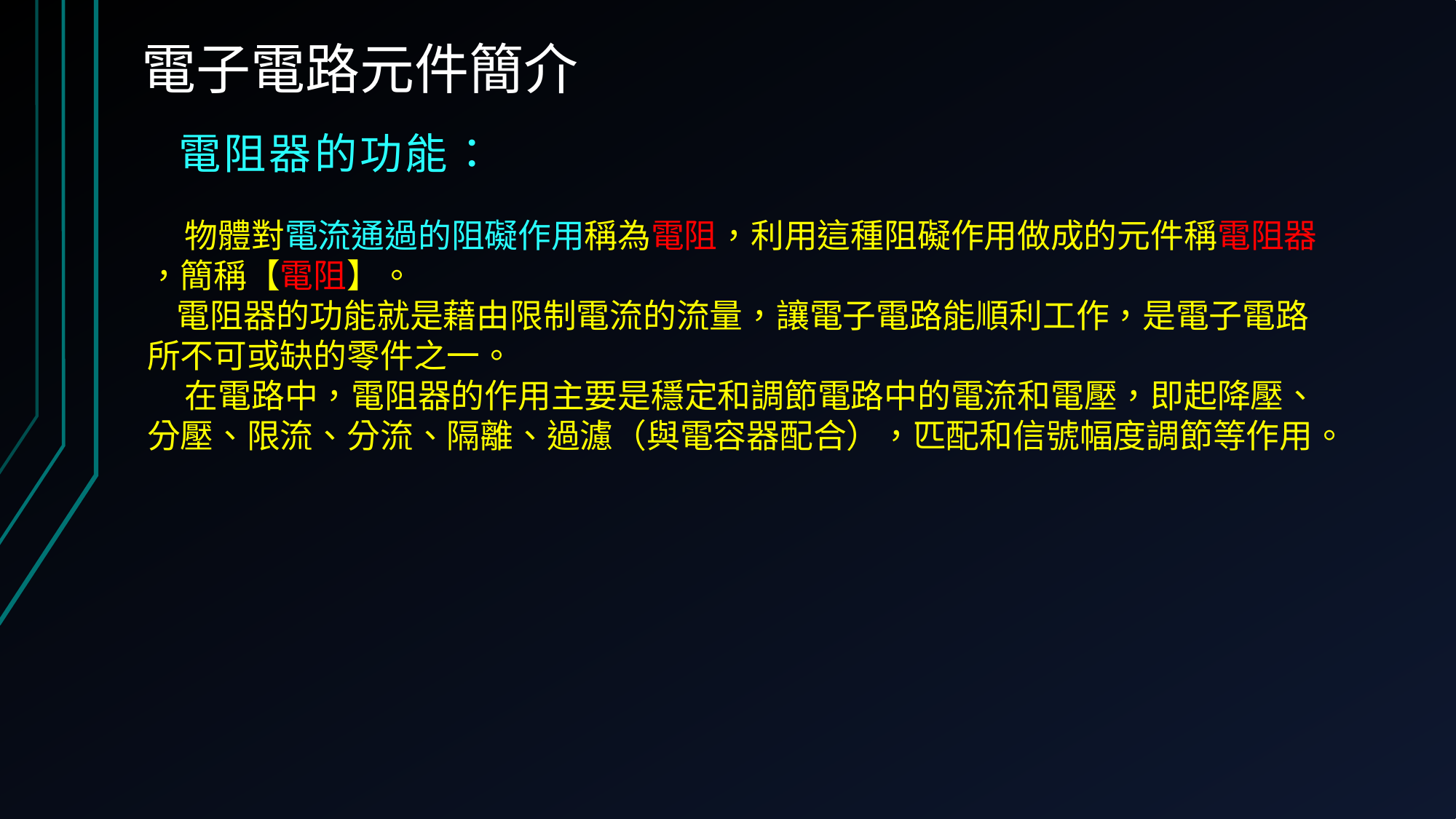

# 電子電路元件簡介
電阻器的功能：
    物體對電流通過的阻礙作用稱為電阻，利用這種阻礙作用做成的元件稱電阻器
，簡稱【電阻】。
    電阻器的功能就是藉由限制電流的流量，讓電子電路能順利工作，是電子電路
所不可或缺的零件之一。
    在電路中，電阻器的作用主要是穩定和調節電路中的電流和電壓，即起降壓、
分壓、限流、分流、隔離、過濾（與電容器配合），匹配和信號幅度調節等作用。